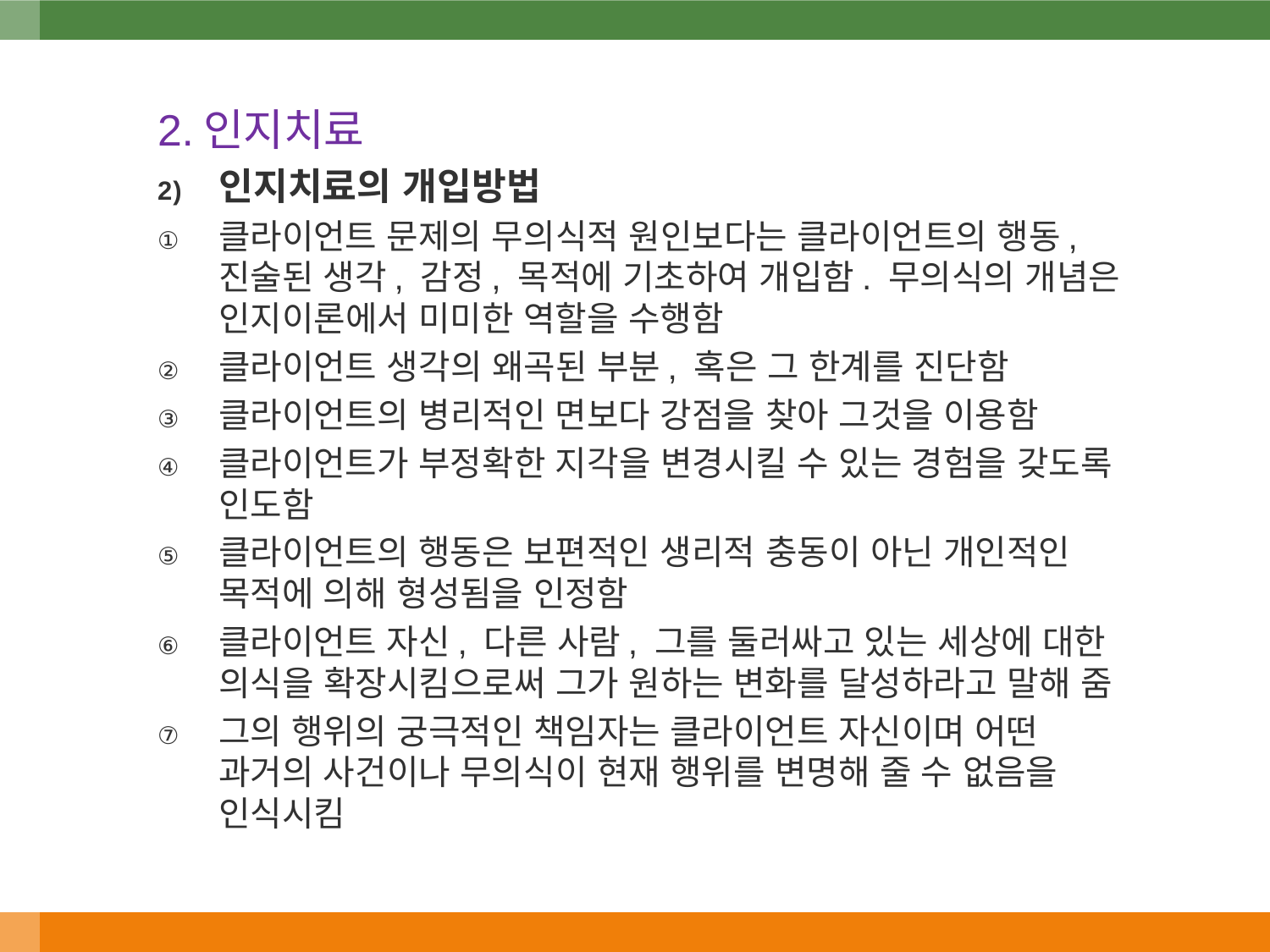

2.인지치료
인지치료의 개입방법
클라이언트 문제의 무의식적 원인보다는 클라이언트의 행동, 진술된 생각, 감정, 목적에 기초하여 개입함. 무의식의 개념은 인지이론에서 미미한 역할을 수행함
클라이언트 생각의 왜곡된 부분, 혹은 그 한계를 진단함
클라이언트의 병리적인 면보다 강점을 찾아 그것을 이용함
클라이언트가 부정확한 지각을 변경시킬 수 있는 경험을 갖도록 인도함
클라이언트의 행동은 보편적인 생리적 충동이 아닌 개인적인 목적에 의해 형성됨을 인정함
클라이언트 자신, 다른 사람, 그를 둘러싸고 있는 세상에 대한 의식을 확장시킴으로써 그가 원하는 변화를 달성하라고 말해 줌
그의 행위의 궁극적인 책임자는 클라이언트 자신이며 어떤 과거의 사건이나 무의식이 현재 행위를 변명해 줄 수 없음을 인식시킴